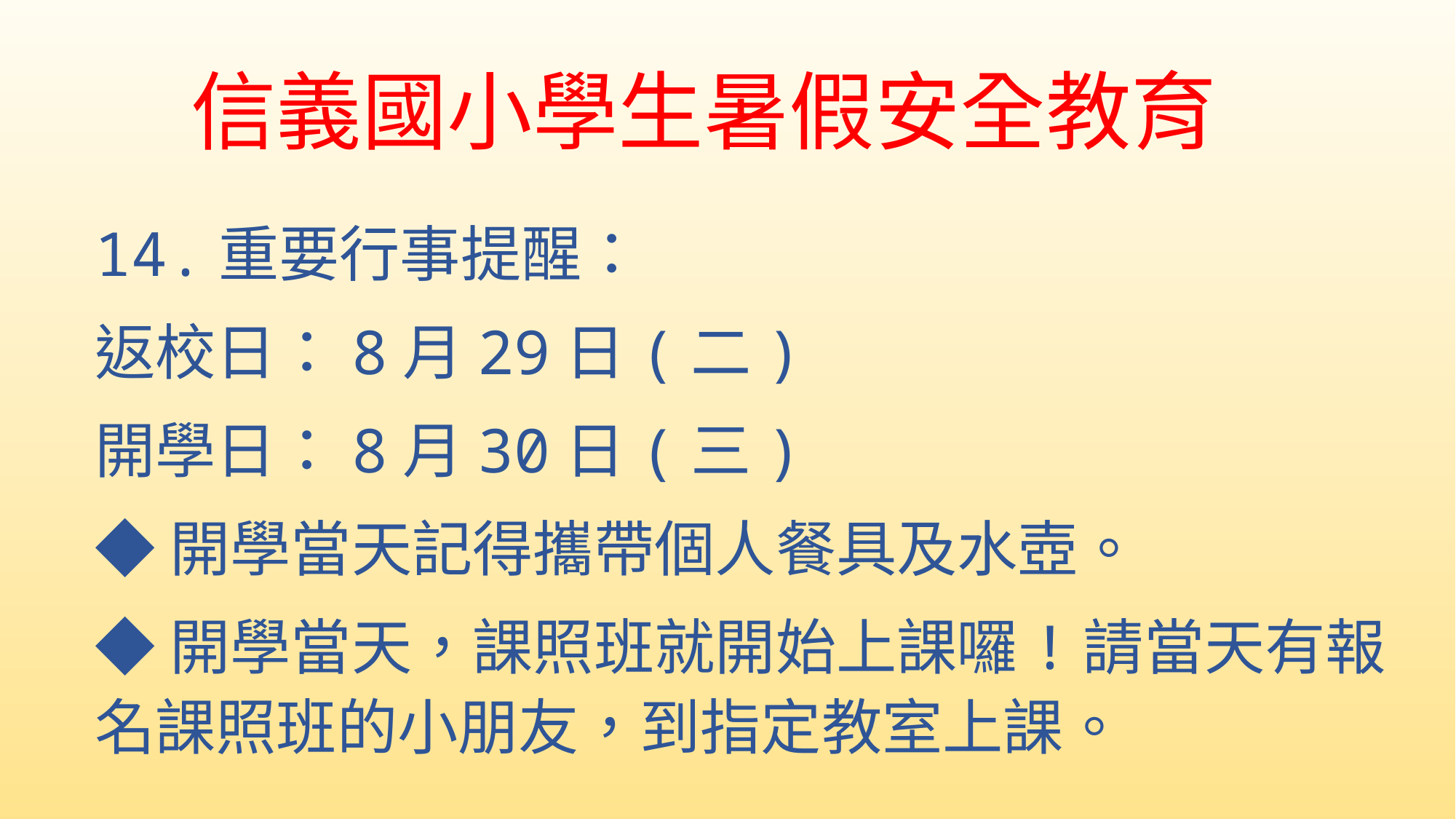

# 信義國小學生暑假安全教育
14.重要行事提醒：
返校日：8月29日(二)
開學日：8月30日(三)
◆開學當天記得攜帶個人餐具及水壺。
◆開學當天，課照班就開始上課囉!請當天有報名課照班的小朋友，到指定教室上課。